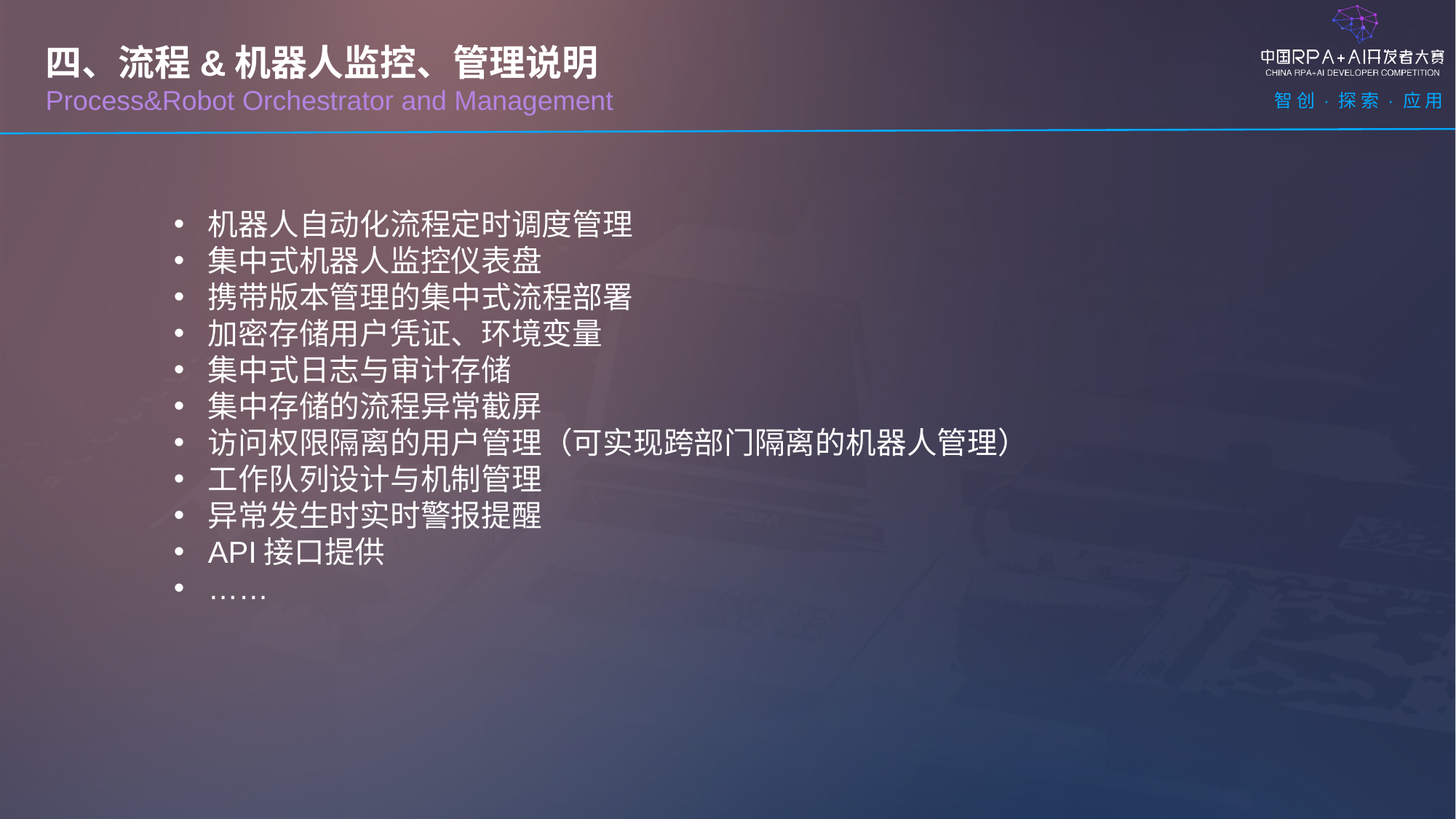

四、流程&机器人监控、管理说明
Process&Robot Orchestrator and Management
机器人自动化流程定时调度管理
集中式机器人监控仪表盘
携带版本管理的集中式流程部署
加密存储用户凭证、环境变量
集中式日志与审计存储
集中存储的流程异常截屏
访问权限隔离的用户管理（可实现跨部门隔离的机器人管理）
工作队列设计与机制管理
异常发生时实时警报提醒
API接口提供
……